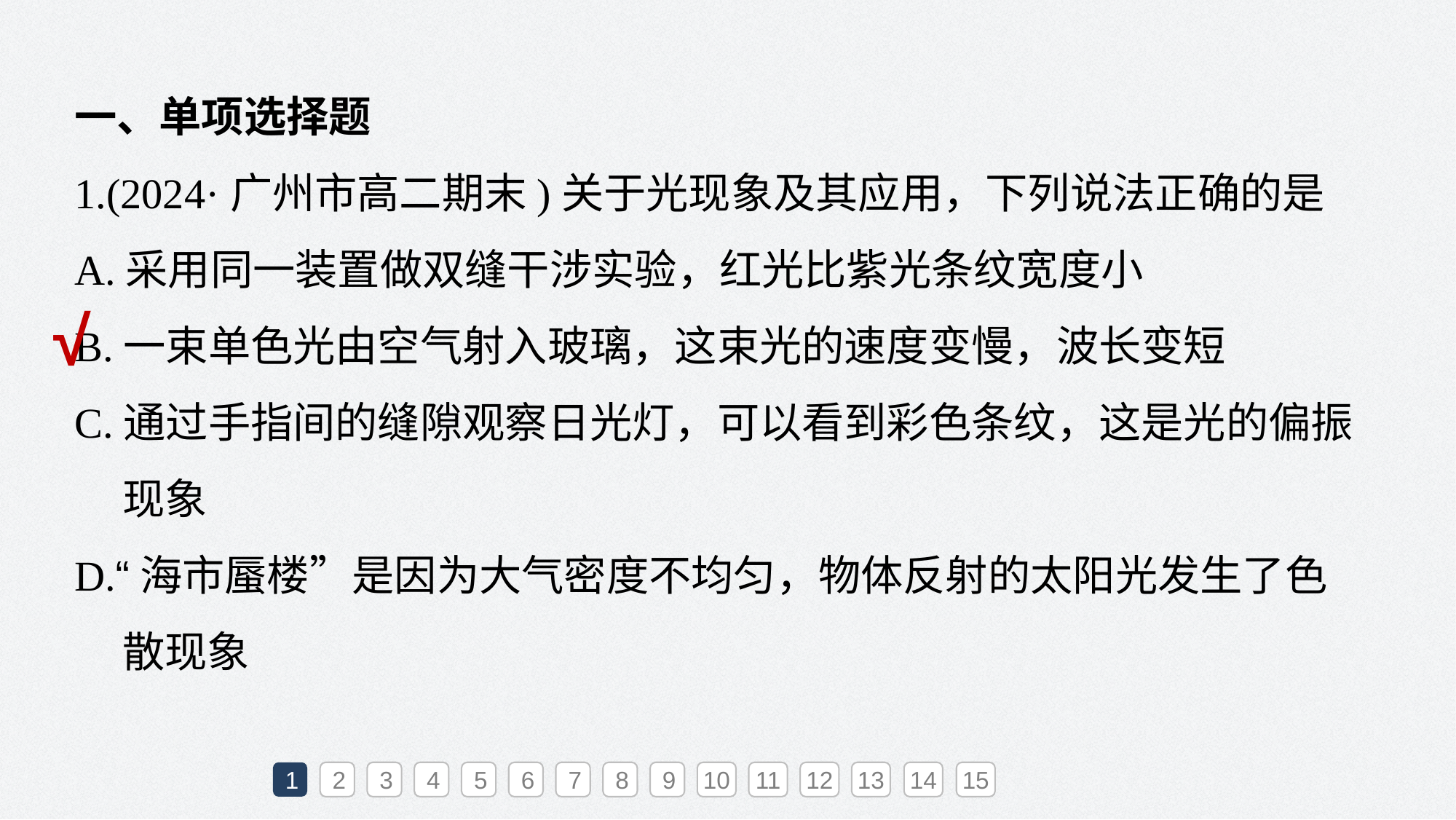

一、单项选择题
1.(2024·广州市高二期末)关于光现象及其应用，下列说法正确的是
A.采用同一装置做双缝干涉实验，红光比紫光条纹宽度小
B.一束单色光由空气射入玻璃，这束光的速度变慢，波长变短
C.通过手指间的缝隙观察日光灯，可以看到彩色条纹，这是光的偏振
    现象
D.“海市蜃楼”是因为大气密度不均匀，物体反射的太阳光发生了色
    散现象
√
1
2
3
4
5
6
7
8
9
10
11
12
13
14
15